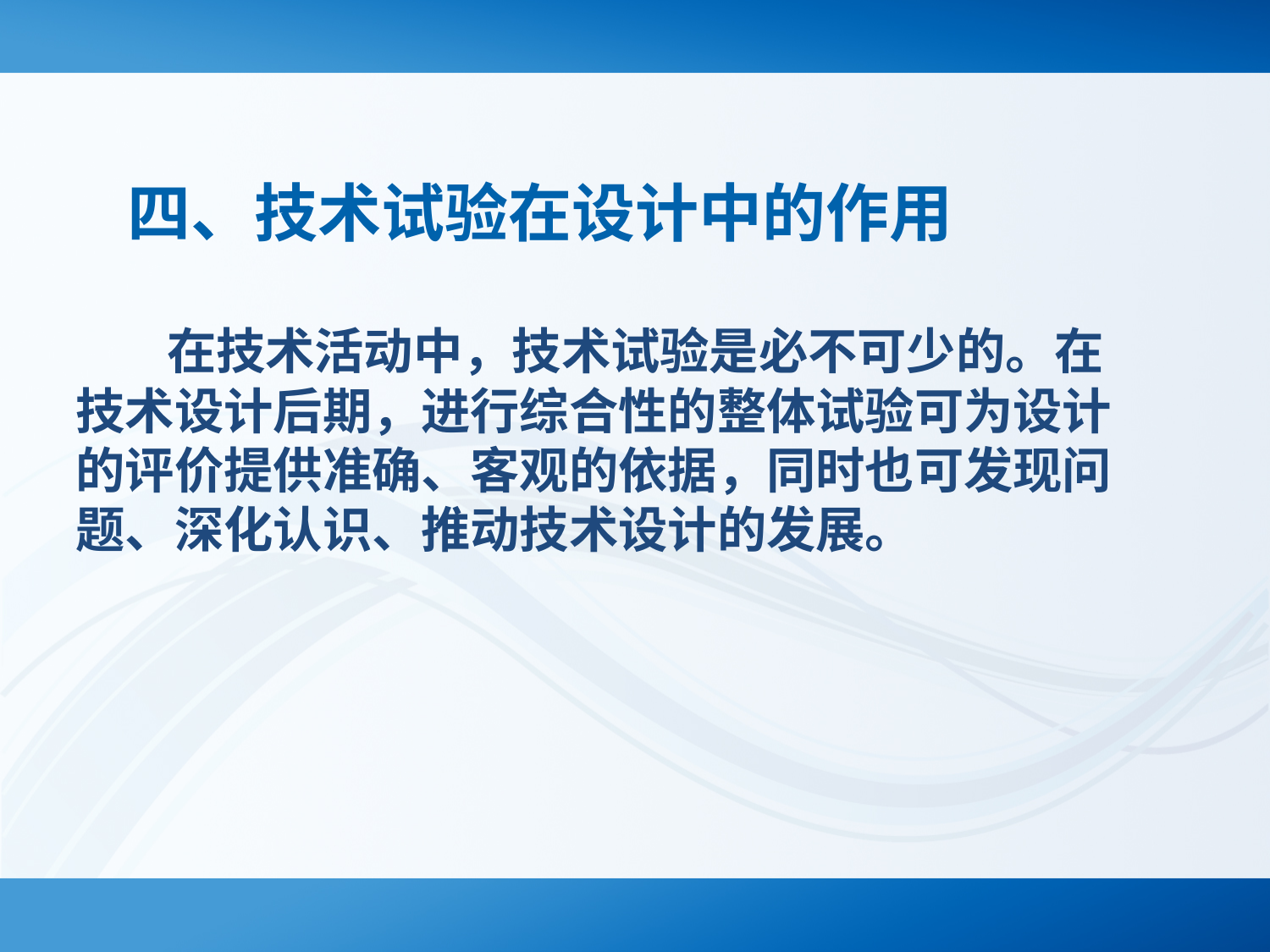

四、技术试验在设计中的作用
      在技术活动中，技术试验是必不可少的。在技术设计后期，进行综合性的整体试验可为设计的评价提供准确、客观的依据，同时也可发现问题、深化认识、推动技术设计的发展。